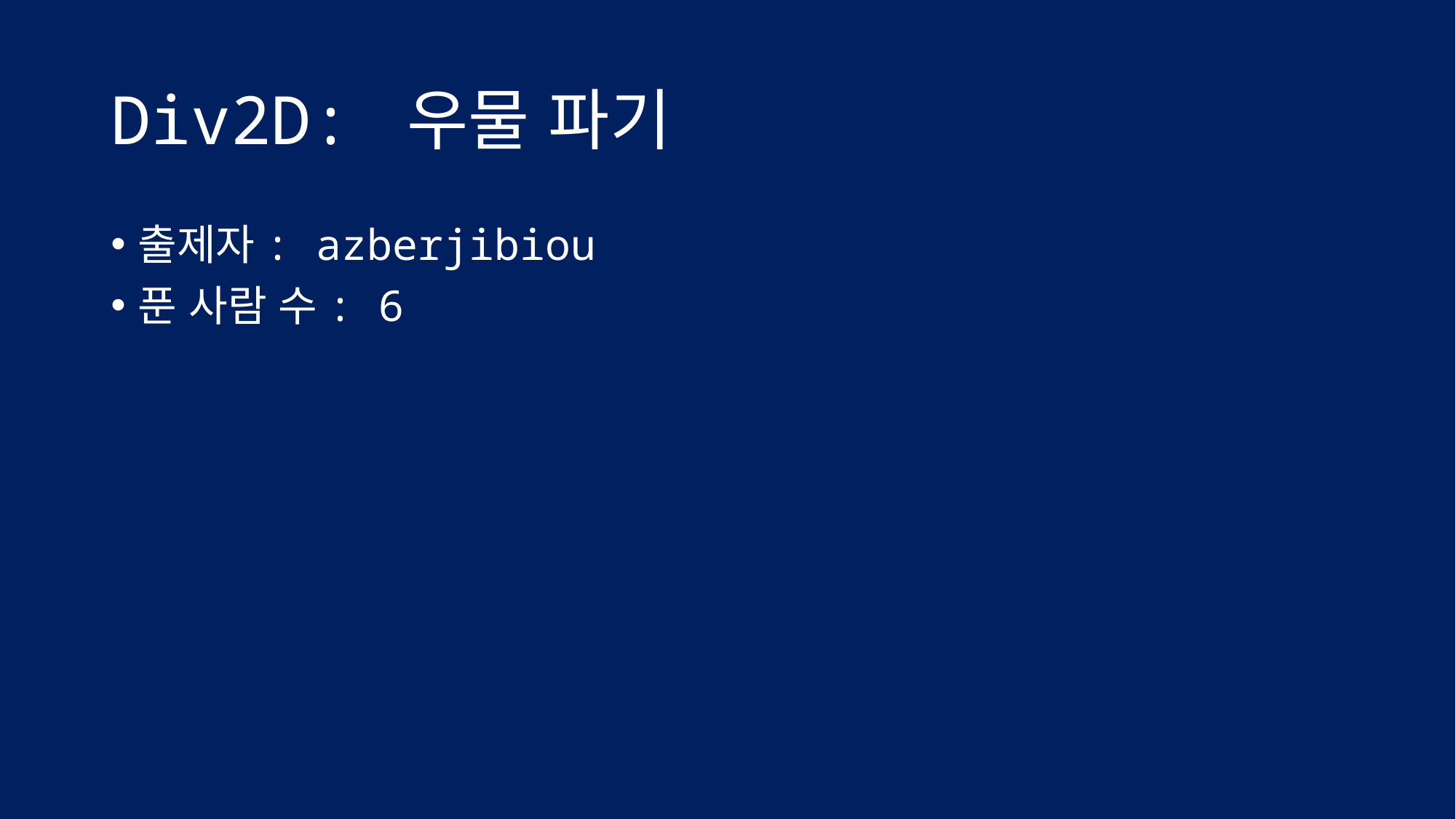

# Div2D: 우물 파기
출제자: azberjibiou
푼 사람 수: 6